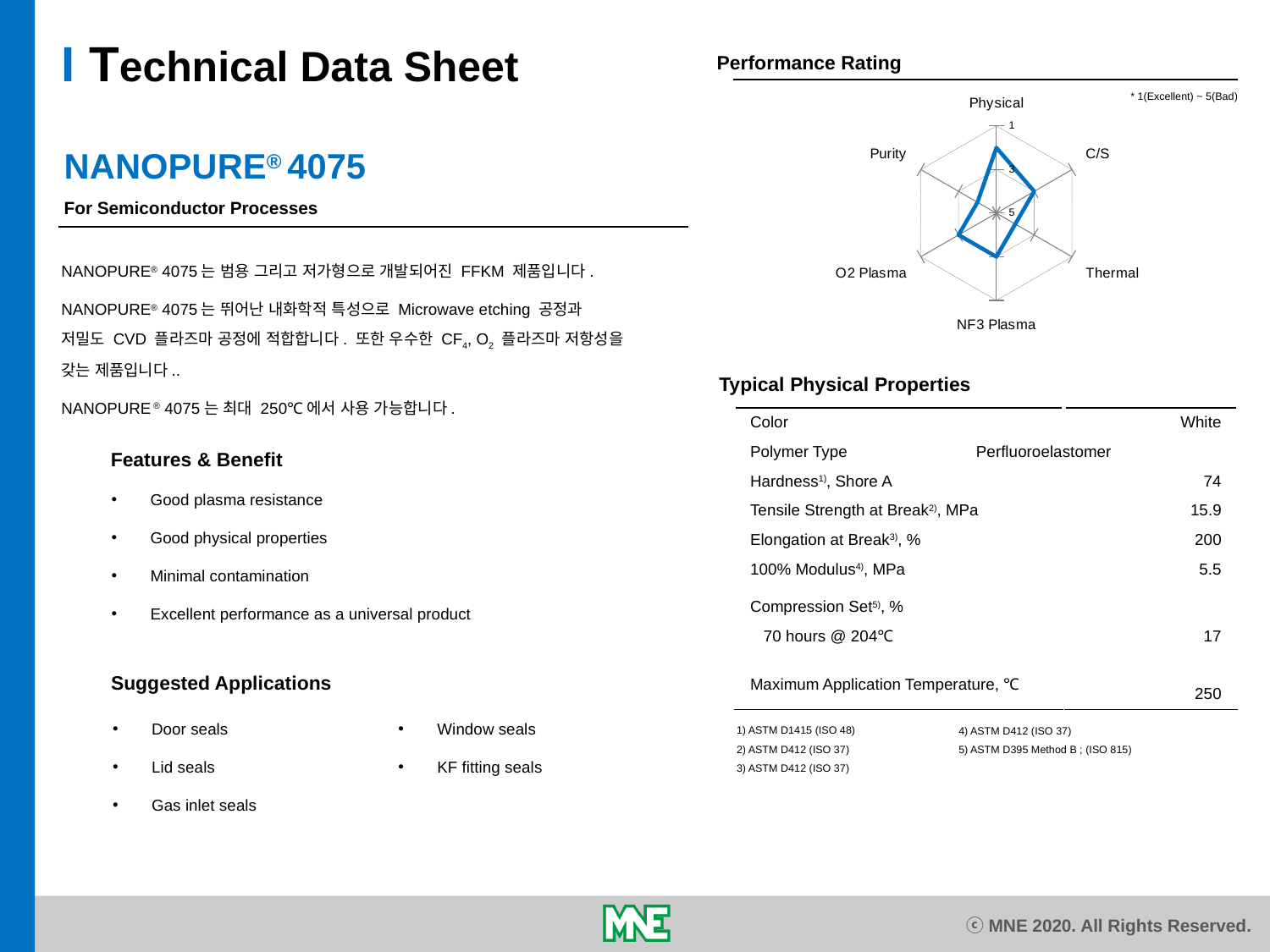

I Technical Data Sheet
Performance Rating
* 1(Excellent) ~ 5(Bad)

### Chart

| Category | 4075 |
|---|---|
| Physical | 2.0 |
| C/S | 3.0 |
| Thermal | 4.0 |
| NF3 Plasma | 3.0 |
| O2 Plasma | 3.0 |
| Purity | 4.0 |
NANOPURE® 4075
For Semiconductor Processes
NANOPURE® 4075는 범용 그리고 저가형으로 개발되어진 FFKM 제품입니다.

NANOPURE® 4075는 뛰어난 내화학적 특성으로 Microwave etching 공정과
저밀도 CVD 플라즈마 공정에 적합합니다. 또한 우수한 CF4, O2 플라즈마 저항성을
갖는 제품입니다..

NANOPURE ® 4075는 최대 250℃에서 사용 가능합니다.
Typical Physical Properties
| Color | White |
| --- | --- |
| Polymer Type Perfluoroelastomer |  |
| Hardness1), Shore A | 74 |
| Tensile Strength at Break2), MPa | 15.9 |
| Elongation at Break3), % | 200 |
| 100% Modulus4), MPa | 5.5 |
| Compression Set5), % |  |
| 70 hours @ 204℃ | 17 |
| Maximum Application Temperature, ℃ | 250 |
Features & Benefit
  Good plasma resistance

  Good physical properties

  Minimal contamination

  Excellent performance as a universal product
Suggested Applications
  Window seals

  KF fitting seals

  Door seals

  Lid seals

  Gas inlet seals

1) ASTM D1415 (ISO 48)
2) ASTM D412 (ISO 37)
3) ASTM D412 (ISO 37)
4) ASTM D412 (ISO 37)
5) ASTM D395 Method B ; (ISO 815)